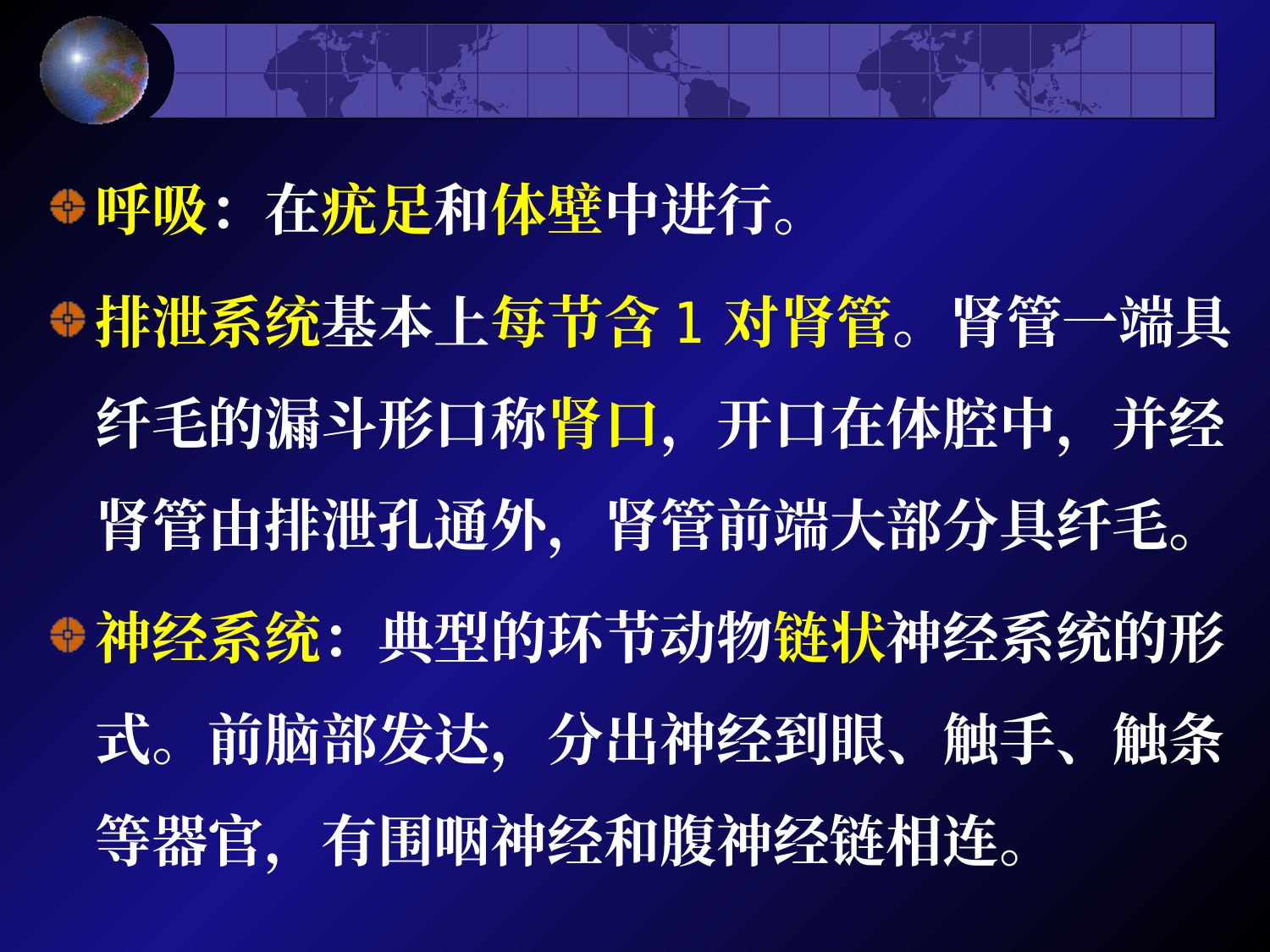

呼吸：在疣足和体壁中进行。
排泄系统基本上每节含1对肾管。肾管一端具纤毛的漏斗形口称肾口，开口在体腔中，并经肾管由排泄孔通外，肾管前端大部分具纤毛。
神经系统：典型的环节动物链状神经系统的形式。前脑部发达，分出神经到眼、触手、触条等器官，有围咽神经和腹神经链相连。